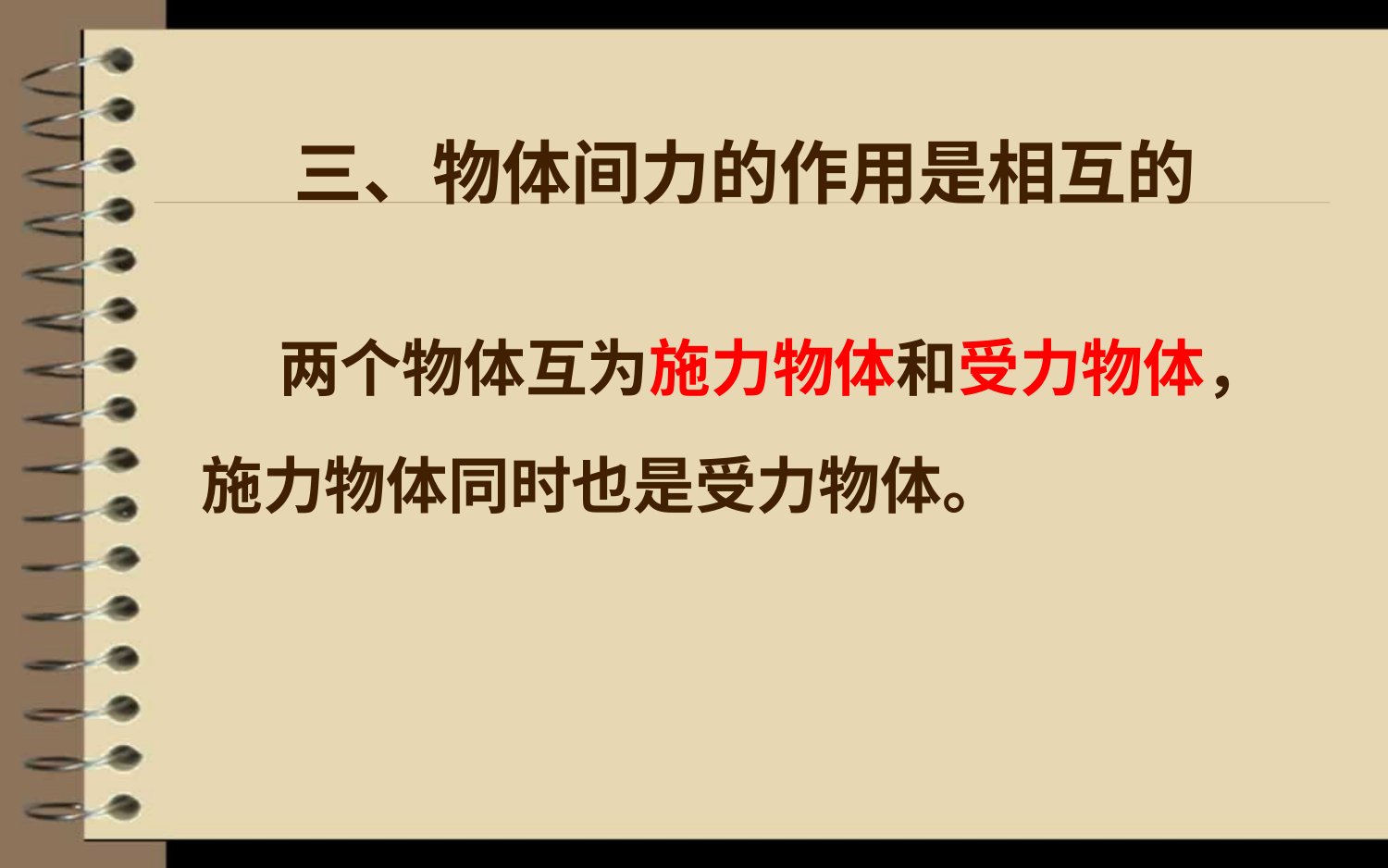

三、物体间力的作用是相互的

        两个物体互为施力物体和受力物体，施力物体同时也是受力物体。